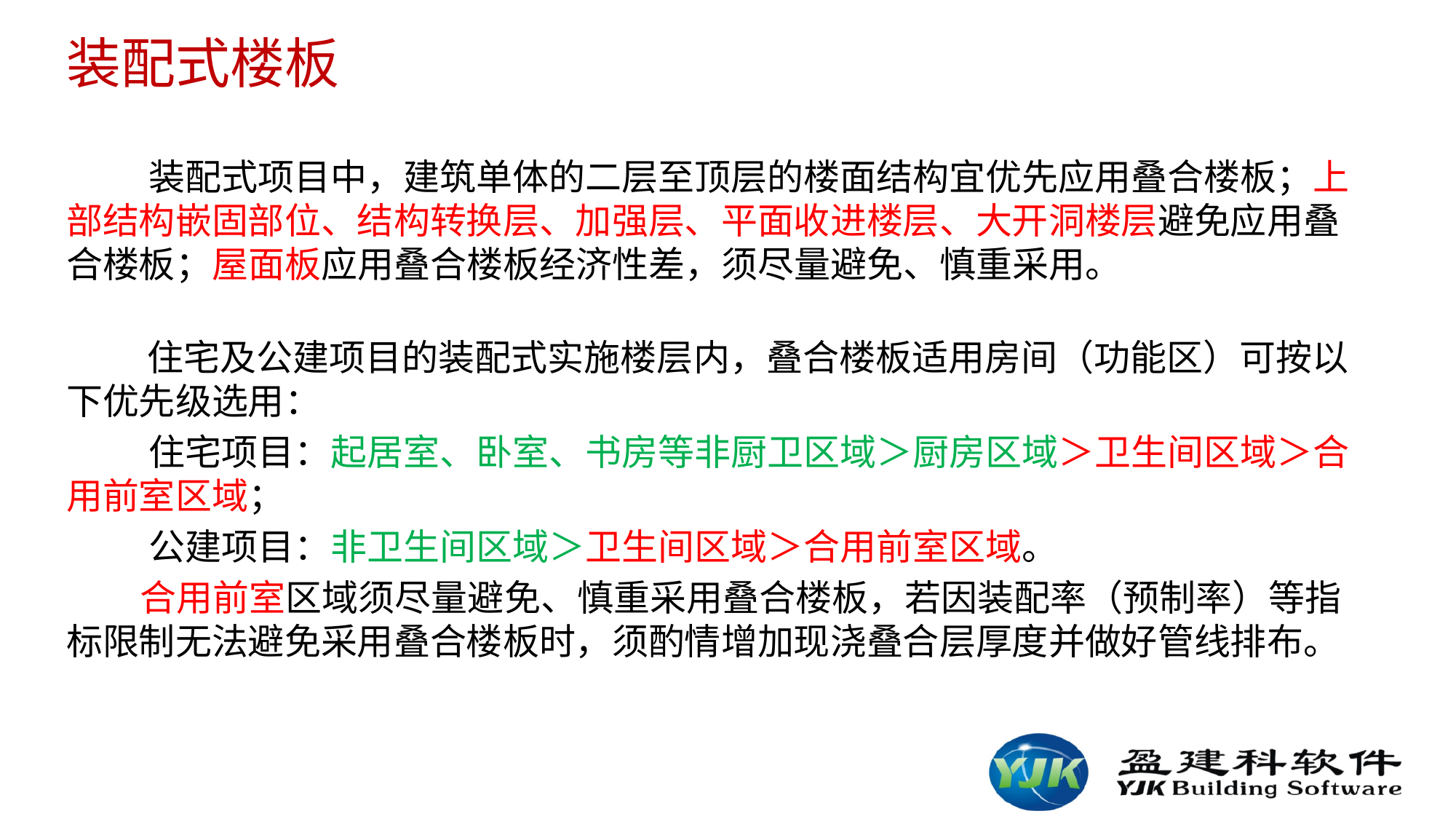

# 装配式楼板

         装配式项目中，建筑单体的二层至顶层的楼面结构宜优先应用叠合楼板；上部结构嵌固部位、结构转换层、加强层、平面收进楼层、大开洞楼层避免应用叠合楼板；屋面板应用叠合楼板经济性差，须尽量避免、慎重采用。

           住宅及公建项目的装配式实施楼层内，叠合楼板适用房间（功能区）可按以下优先级选用：
         住宅项目：起居室、卧室、书房等非厨卫区域＞厨房区域＞卫生间区域＞合用前室区域；
         公建项目：非卫生间区域＞卫生间区域＞合用前室区域。
        合用前室区域须尽量避免、慎重采用叠合楼板，若因装配率（预制率）等指标限制无法避免采用叠合楼板时，须酌情增加现浇叠合层厚度并做好管线排布。
14